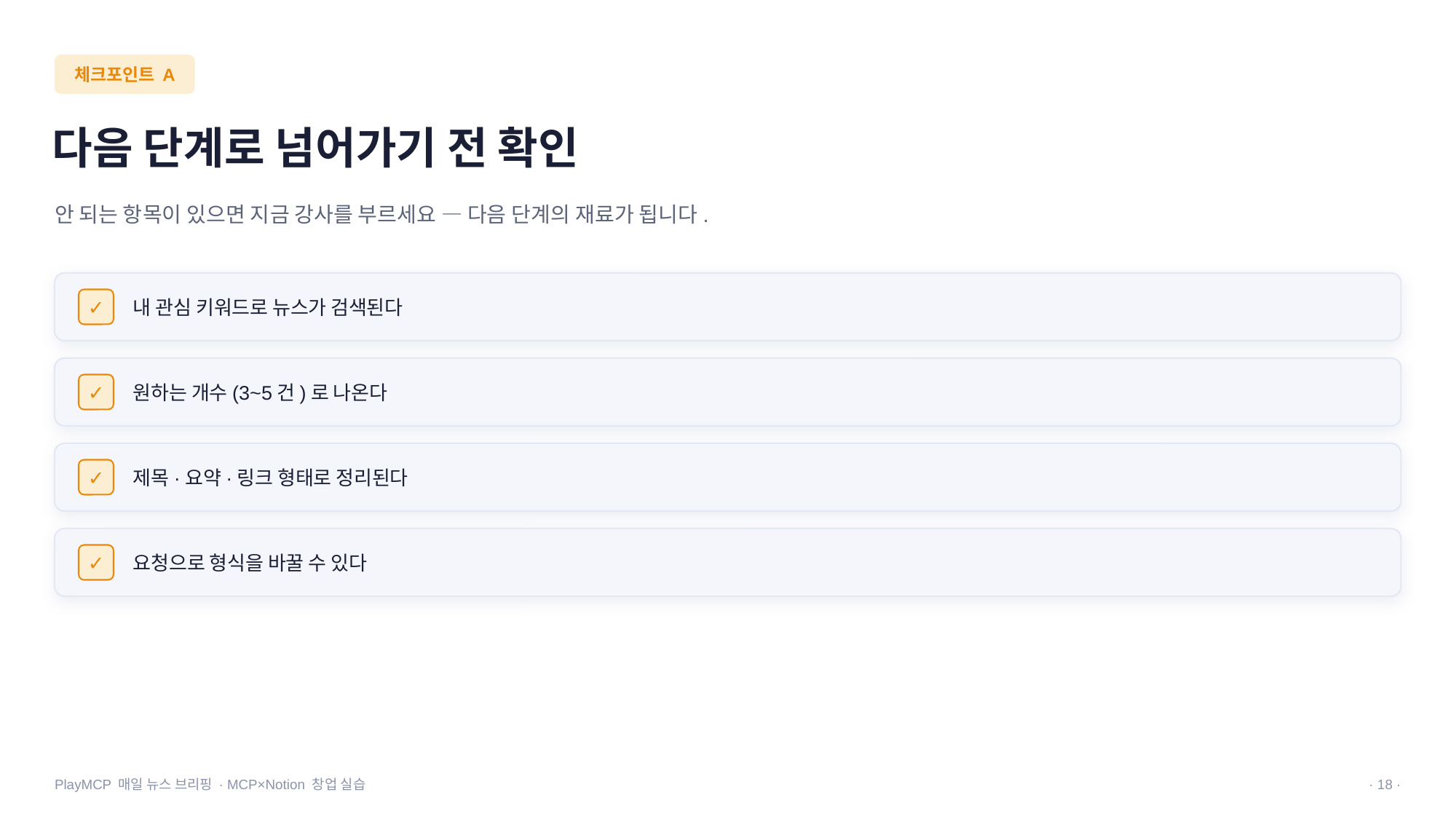

체크포인트 A
다음 단계로 넘어가기 전 확인
안 되는 항목이 있으면 지금 강사를 부르세요 — 다음 단계의 재료가 됩니다.

내 관심 키워드로 뉴스가 검색된다

✓

원하는 개수(3~5건)로 나온다

✓

제목·요약·링크 형태로 정리된다

✓

요청으로 형식을 바꿀 수 있다

✓
PlayMCP 매일 뉴스 브리핑 · MCP×Notion 창업 실습
· 18 ·